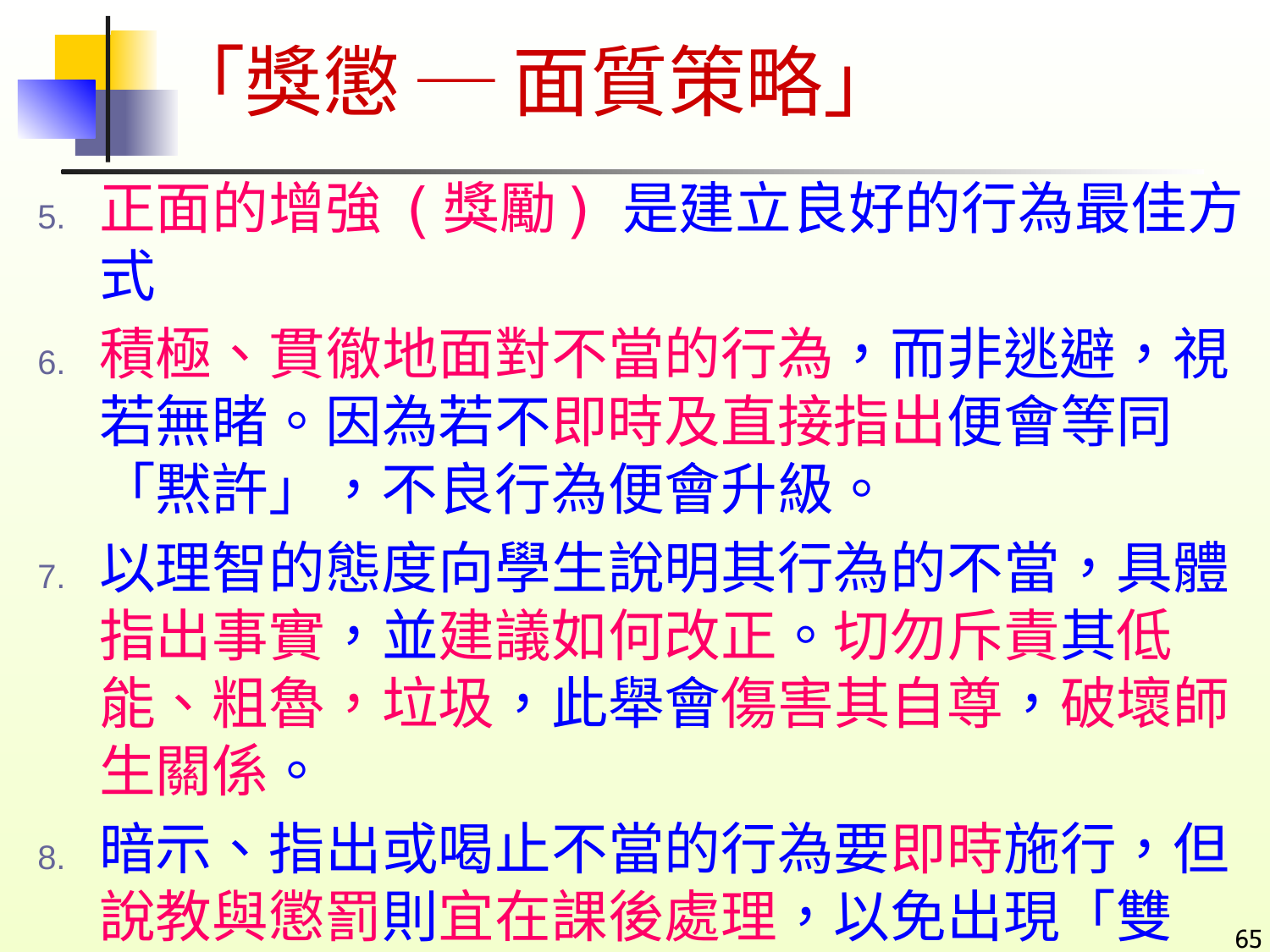

# 「獎懲 ─ 面質策略」
正面的增強 (獎勵) 是建立良好的行為最佳方式
積極、貫徹地面對不當的行為，而非逃避，視若無睹。因為若不即時及直接指出便會等同「黙許」，不良行為便會升級。
以理智的態度向學生說明其行為的不當，具體指出事實，並建議如何改正。切勿斥責其低能、粗魯，垃圾，此舉會傷害其自尊，破壞師生關係。
暗示、指出或喝止不當的行為要即時施行，但說教與懲罰則宜在課後處理，以免出現「雙輸」後果。
65